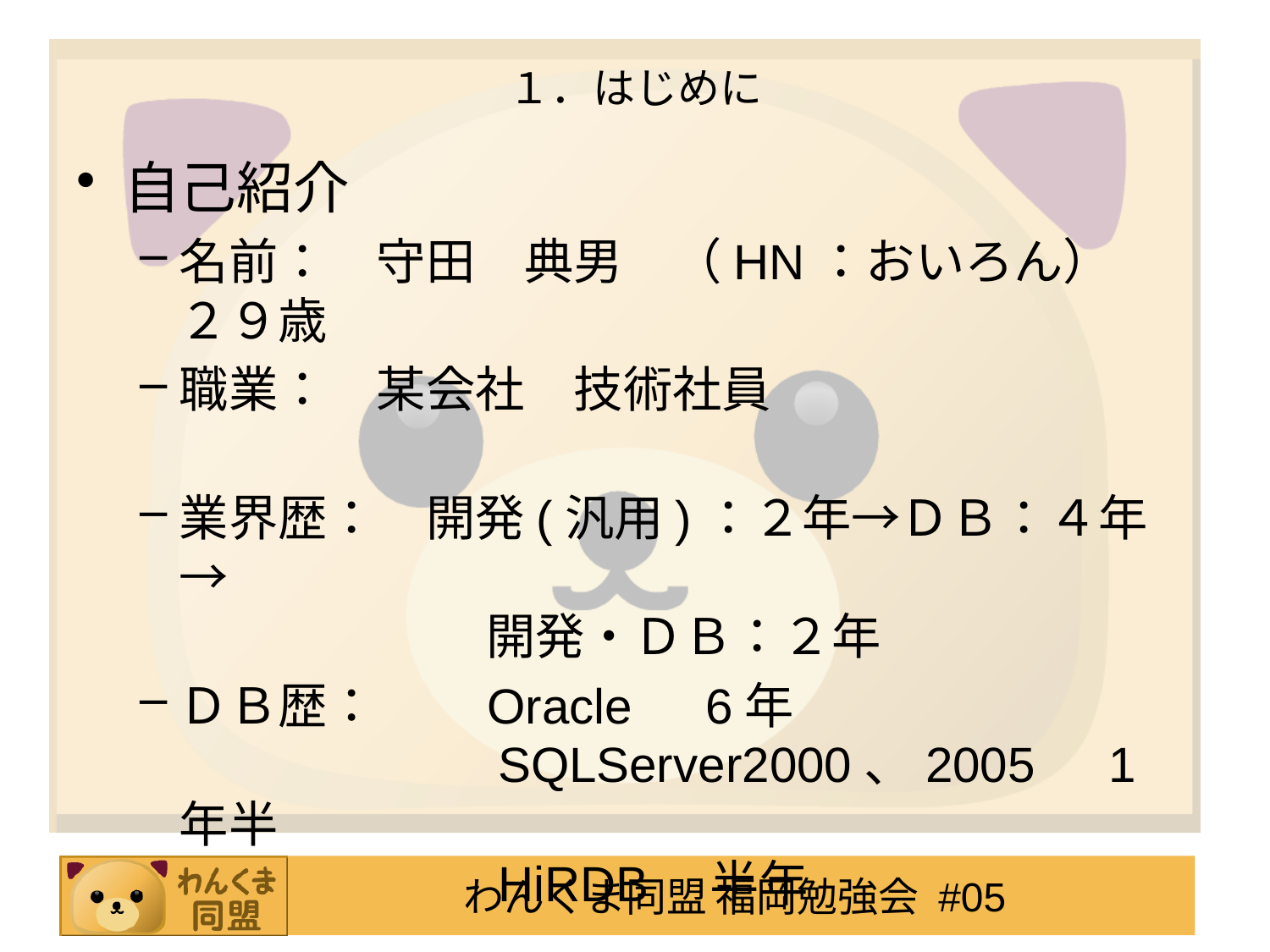

１．はじめに
自己紹介
名前：　守田　典男　（HN：おいろん）　２９歳
職業：　某会社　技術社員
業界歴：　開発(汎用)：２年→ＤＢ：４年→
　　　　　　 開発・ＤＢ：２年
ＤＢ歴：　　Oracle　6年
　　　　　　 SQLServer2000、2005　1年半
　　　　　　 HiRDB　半年